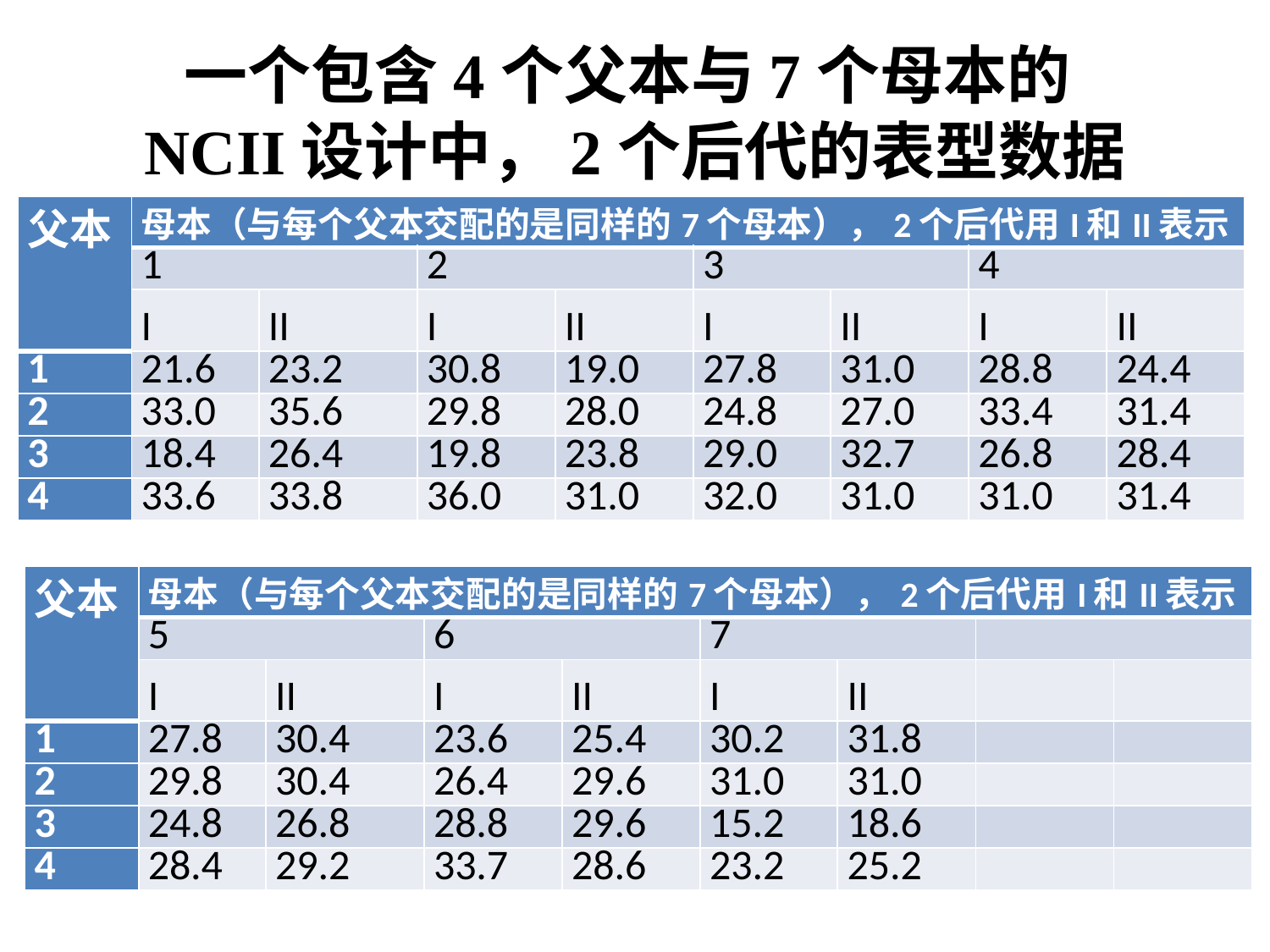

# 一个包含4个父本与7个母本的NCII设计中，2个后代的表型数据
| 父本 | 母本（与每个父本交配的是同样的7个母本），2个后代用I和II表示 |  |  |  |  |  |  |  |
| --- | --- | --- | --- | --- | --- | --- | --- | --- |
|  | 1 |  | 2 |  | 3 |  | 4 |  |
|  | I | II | I | II | I | II | I | II |
| 1 | 21.6 | 23.2 | 30.8 | 19.0 | 27.8 | 31.0 | 28.8 | 24.4 |
| 2 | 33.0 | 35.6 | 29.8 | 28.0 | 24.8 | 27.0 | 33.4 | 31.4 |
| 3 | 18.4 | 26.4 | 19.8 | 23.8 | 29.0 | 32.7 | 26.8 | 28.4 |
| 4 | 33.6 | 33.8 | 36.0 | 31.0 | 32.0 | 31.0 | 31.0 | 31.4 |
| 父本 | 母本（与每个父本交配的是同样的7个母本），2个后代用I和II表示 |  |  |  |  |  |  |  |
| --- | --- | --- | --- | --- | --- | --- | --- | --- |
|  | 5 |  | 6 |  | 7 |  |  |  |
|  | I | II | I | II | I | II |  |  |
| 1 | 27.8 | 30.4 | 23.6 | 25.4 | 30.2 | 31.8 |  |  |
| 2 | 29.8 | 30.4 | 26.4 | 29.6 | 31.0 | 31.0 |  |  |
| 3 | 24.8 | 26.8 | 28.8 | 29.6 | 15.2 | 18.6 |  |  |
| 4 | 28.4 | 29.2 | 33.7 | 28.6 | 23.2 | 25.2 |  |  |